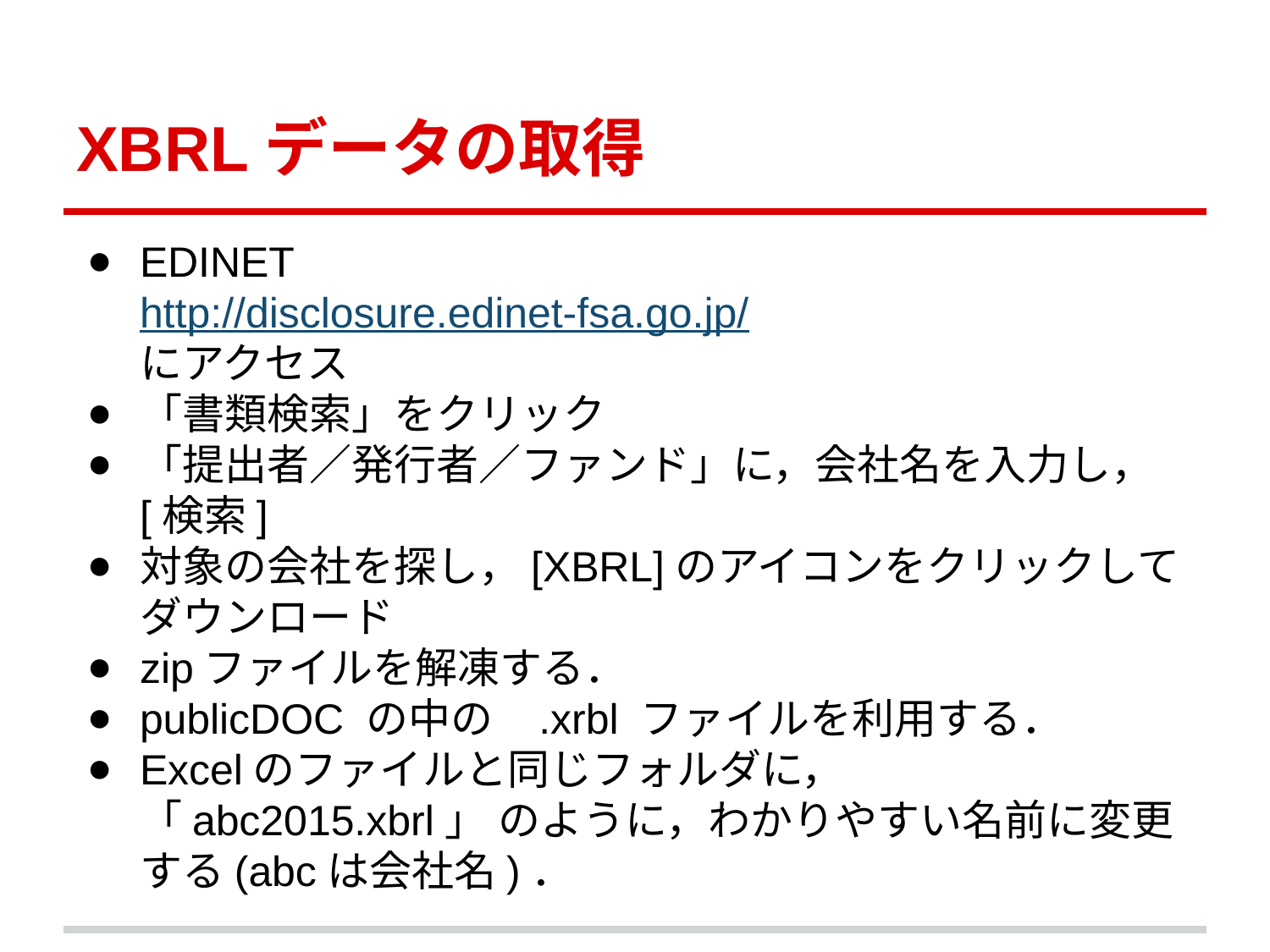

# XBRLデータの取得
EDINET
http://disclosure.edinet-fsa.go.jp/
にアクセス
「書類検索」をクリック
「提出者／発行者／ファンド」に，会社名を入力し，[検索]
対象の会社を探し，[XBRL]のアイコンをクリックしてダウンロード
zipファイルを解凍する．
publicDOC の中の   .xrbl ファイルを利用する．
Excelのファイルと同じフォルダに， 「abc2015.xbrl」 のように，わかりやすい名前に変更する(abcは会社名)．